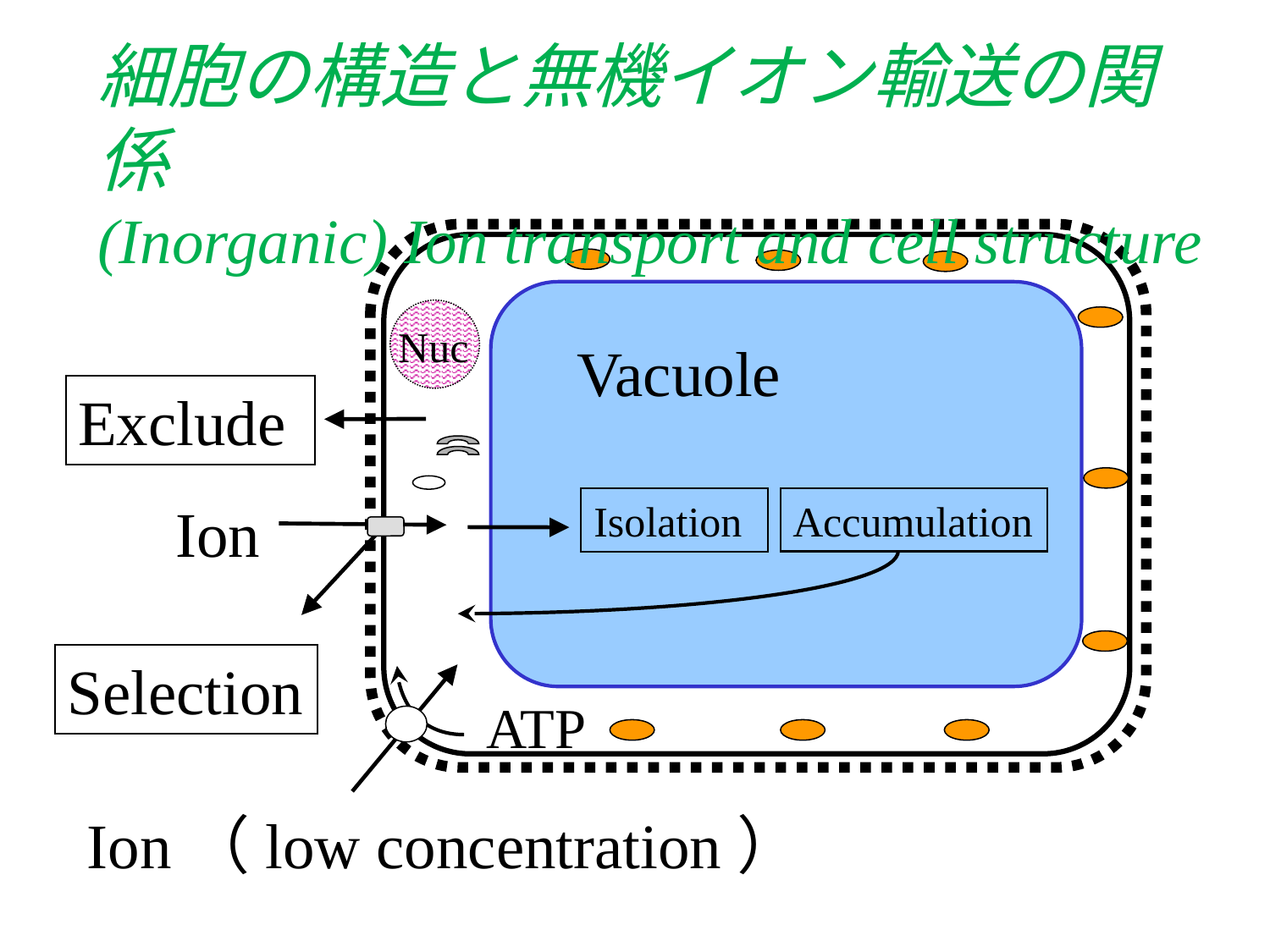

細胞の構造と無機イオン輸送の関係
(Inorganic) Ion transport and cell structure

Nuc
Vacuole
Exclude

Ion
Accumulation
Isolation

ATP

Ion（low concentration）

Selection